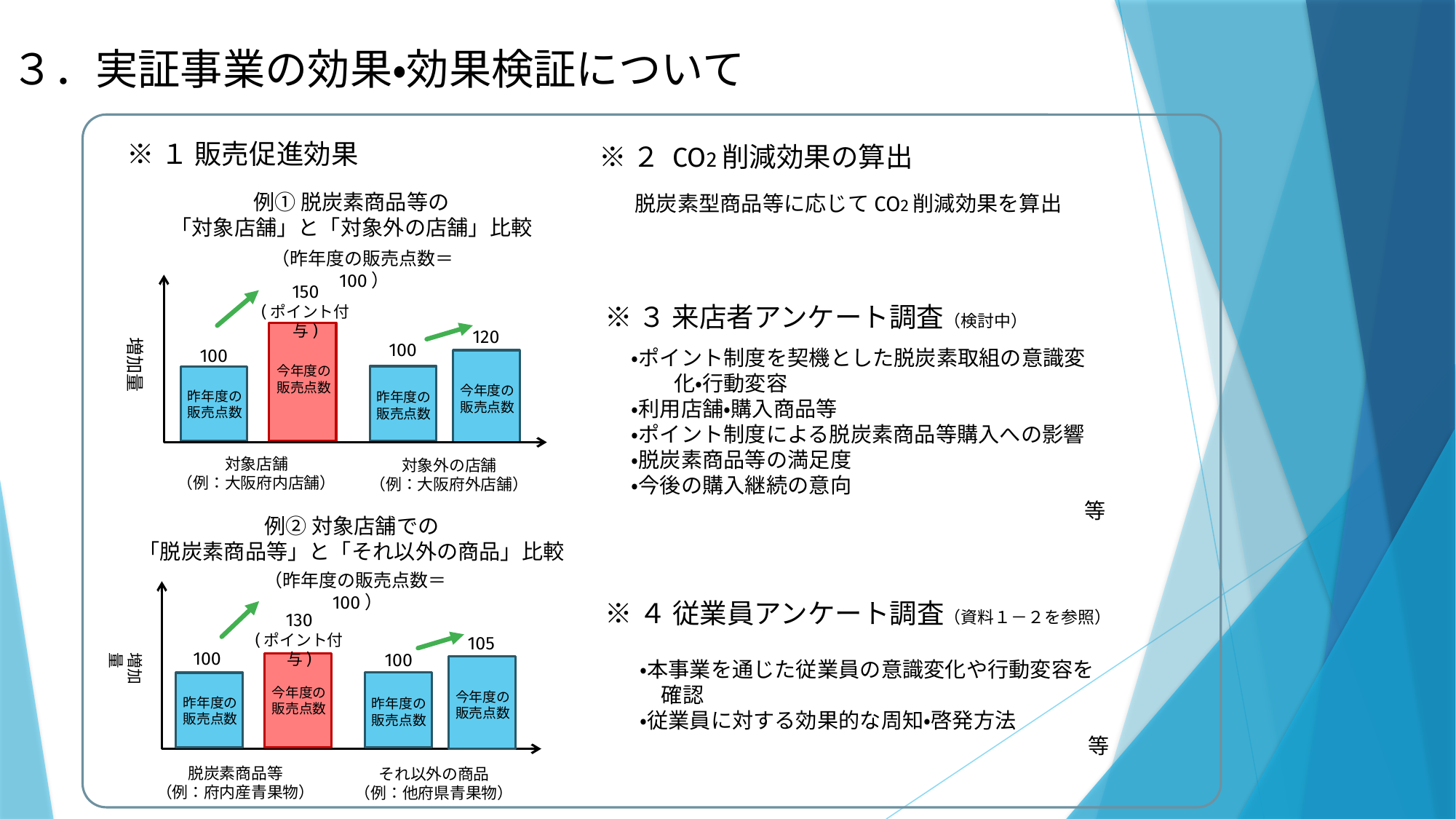

# ３．実証事業の効果・効果検証について

※１ 販売促進効果
※２ CO2削減効果の算出
例① 脱炭素商品等の
「対象店舗」と「対象外の店舗」比較
脱炭素型商品等に応じてCO2削減効果を算出
（昨年度の販売点数＝100）
150
(ポイント付与)

※３ 来店者アンケート調査（検討中）
120

増加量
100
100
・ポイント制度を契機とした脱炭素取組の意識変　化・行動変容
・利用店舗・購入商品等
・ポイント制度による脱炭素商品等購入への影響
・脱炭素商品等の満足度
・今後の購入継続の意向
等

今年度の
販売点数

今年度の
販売点数
昨年度の
販売点数
昨年度の
販売点数
対象店舗
（例：大阪府内店舗）
対象外の店舗
（例：大阪府外店舗）
例② 対象店舗での
「脱炭素商品等」と「それ以外の商品」比較
（昨年度の販売点数＝100）

※４ 従業員アンケート調査（資料１－２を参照）
130
(ポイント付与)
105
100
増加量
100
・本事業を通じた従業員の意識変化や行動変容を確認
・従業員に対する効果的な周知・啓発方法
等

今年度の
販売点数
今年度の
販売点数
昨年度の
販売点数
昨年度の
販売点数
脱炭素商品等
（例：府内産青果物）
それ以外の商品
（例：他府県青果物）